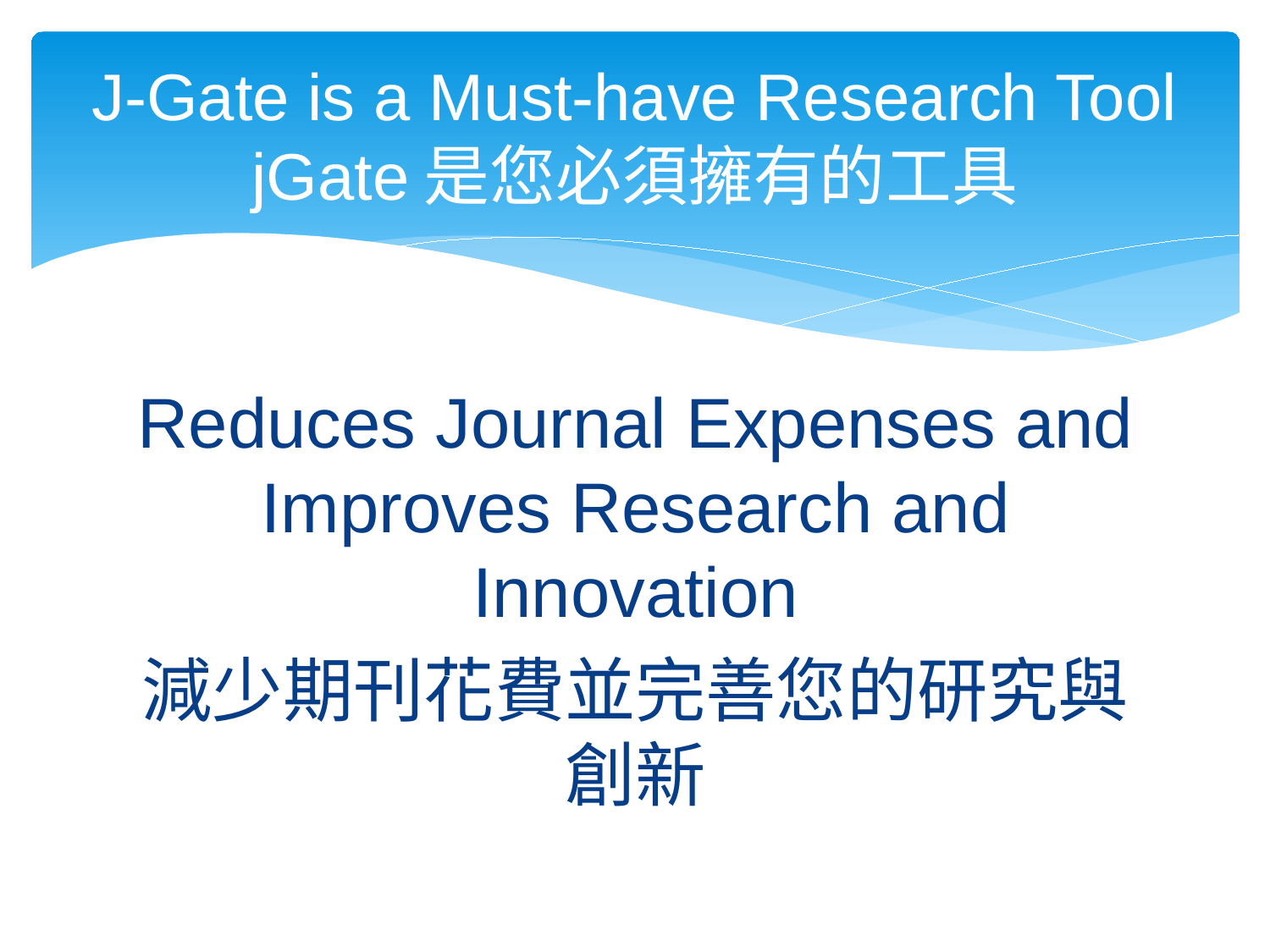

# J-Gate is a Must-have Research Tool jGate是您必須擁有的工具
Reduces Journal Expenses and Improves Research and Innovation
減少期刊花費並完善您的研究與創新